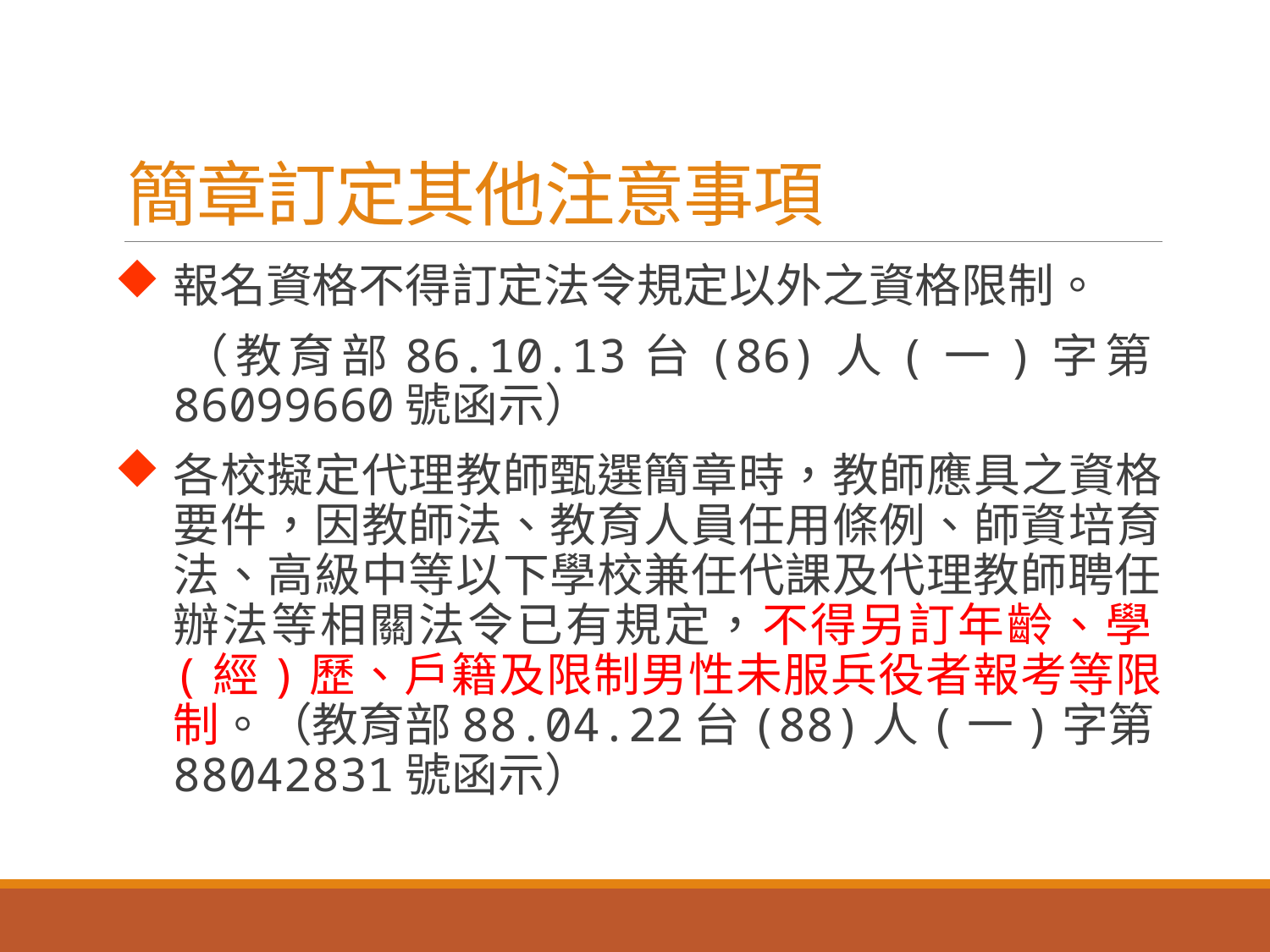

# 簡章訂定其他注意事項
報名資格不得訂定法令規定以外之資格限制。
   （教育部86.10.13台(86)人(一)字第86099660號函示）
各校擬定代理教師甄選簡章時，教師應具之資格要件，因教師法、教育人員任用條例、師資培育法、高級中等以下學校兼任代課及代理教師聘任辦法等相關法令已有規定，不得另訂年齡、學(經)歷、戶籍及限制男性未服兵役者報考等限制。（教育部88.04.22台(88)人(一)字第88042831號函示）